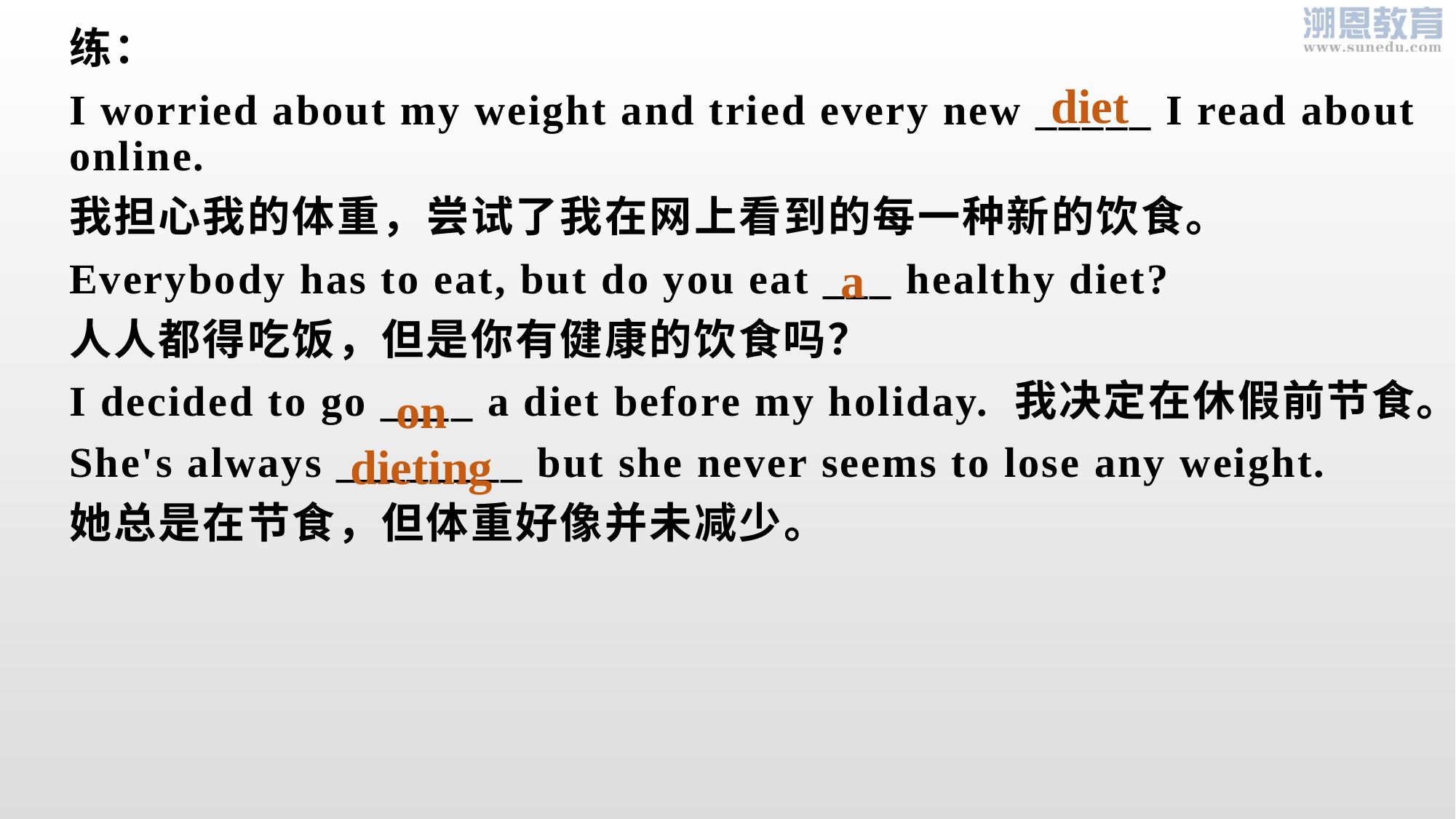

练：
I worried about my weight and tried every new _____ I read about online.
我担心我的体重，尝试了我在网上看到的每一种新的饮食。
Everybody has to eat, but do you eat ___ healthy diet?
人人都得吃饭，但是你有健康的饮食吗？
I decided to go ____ a diet before my holiday. 我决定在休假前节食。
She's always ________ but she never seems to lose any weight.
她总是在节食，但体重好像并未减少。
diet
a
on
dieting